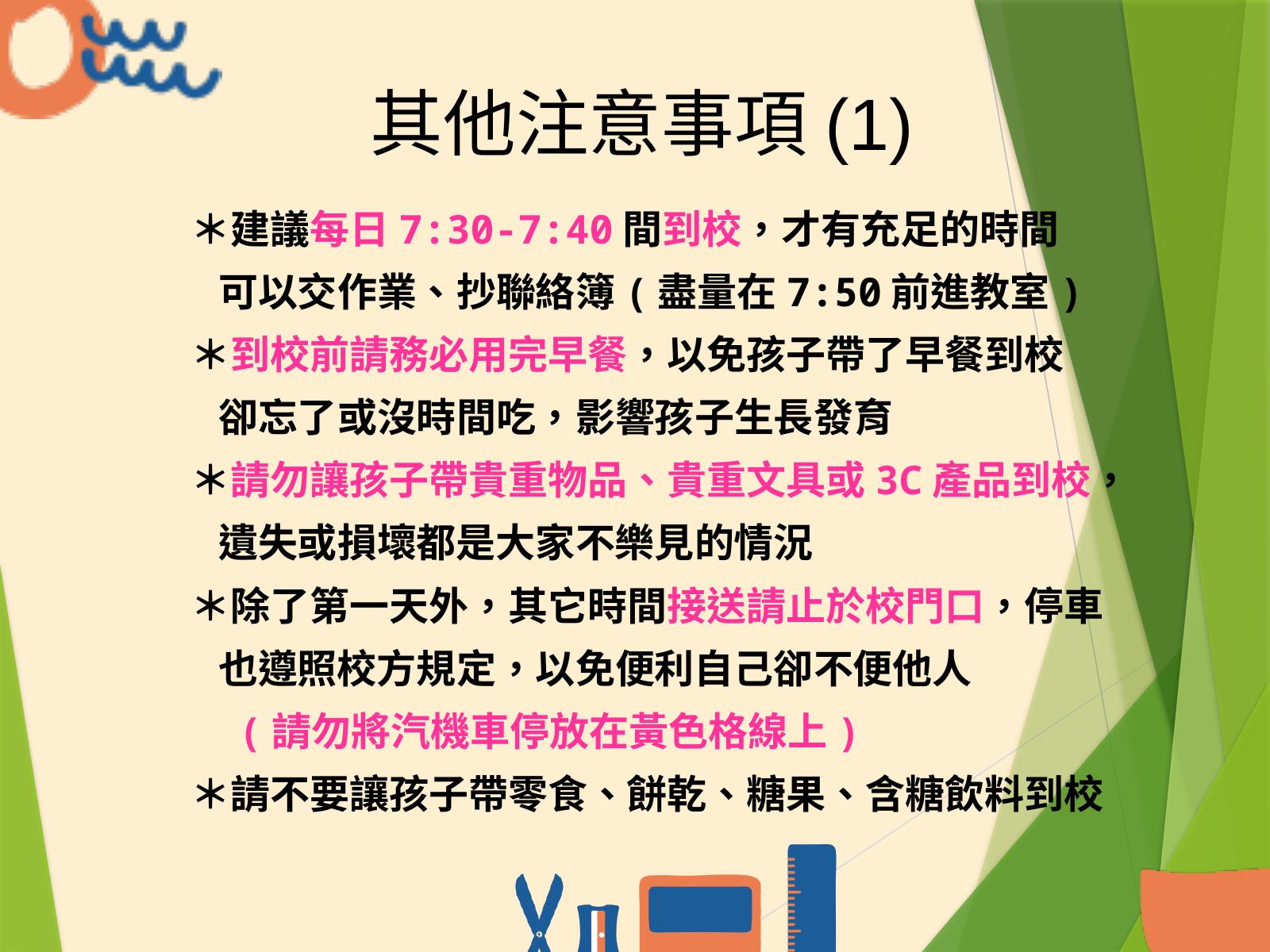

其他注意事項(1)
＊建議每日7:30-7:40間到校，才有充足的時間
  可以交作業、抄聯絡簿(盡量在7:50前進教室)
＊到校前請務必用完早餐，以免孩子帶了早餐到校
  卻忘了或沒時間吃，影響孩子生長發育
＊請勿讓孩子帶貴重物品、貴重文具或3C產品到校，
  遺失或損壞都是大家不樂見的情況
＊除了第一天外，其它時間接送請止於校門口，停車
  也遵照校方規定，以免便利自己卻不便他人
  (請勿將汽機車停放在黃色格線上)
＊請不要讓孩子帶零食、餅乾、糖果、含糖飲料到校